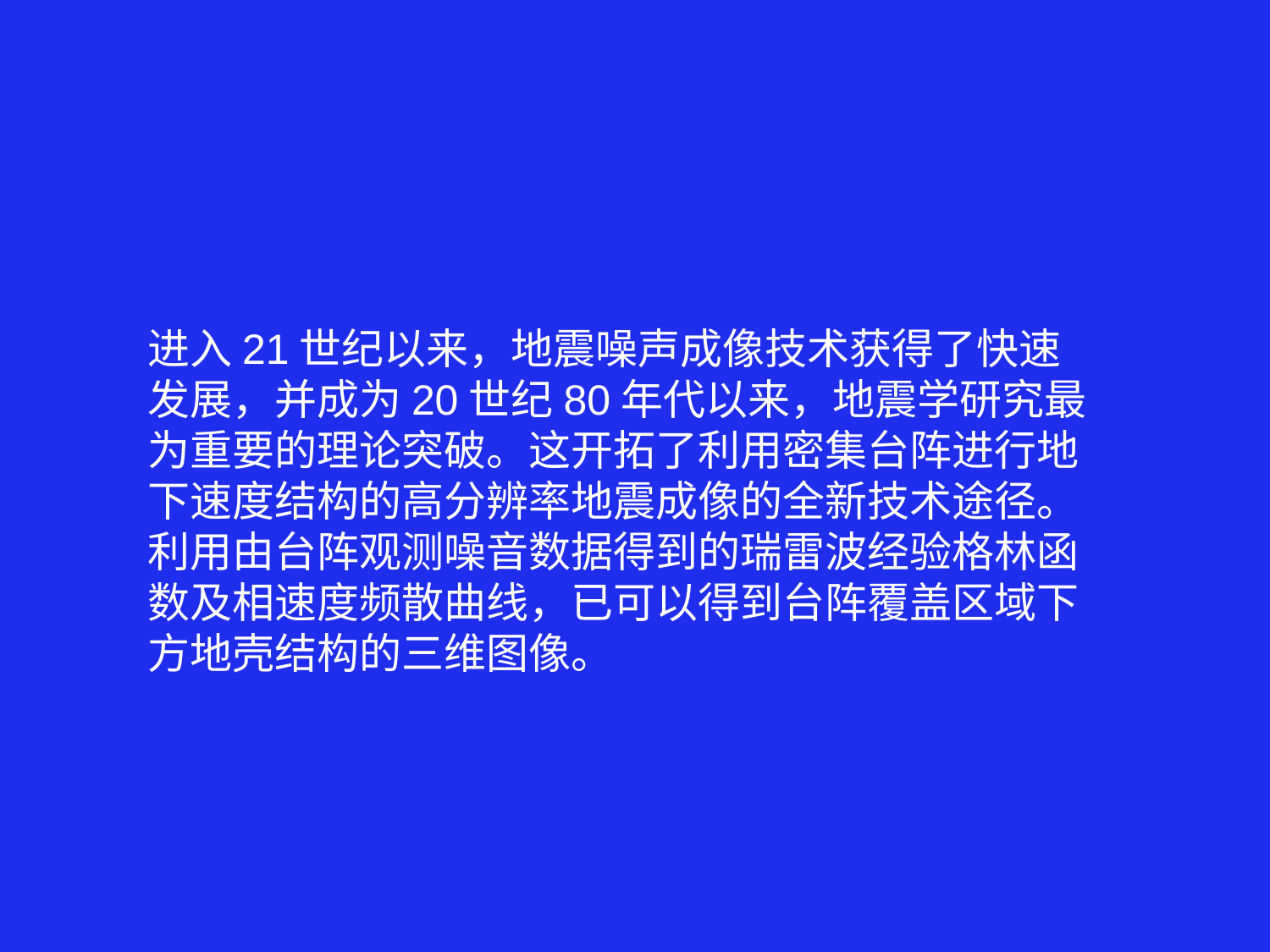

进入21世纪以来，地震噪声成像技术获得了快速发展，并成为20世纪80年代以来，地震学研究最为重要的理论突破。这开拓了利用密集台阵进行地下速度结构的高分辨率地震成像的全新技术途径。利用由台阵观测噪音数据得到的瑞雷波经验格林函数及相速度频散曲线，已可以得到台阵覆盖区域下方地壳结构的三维图像。